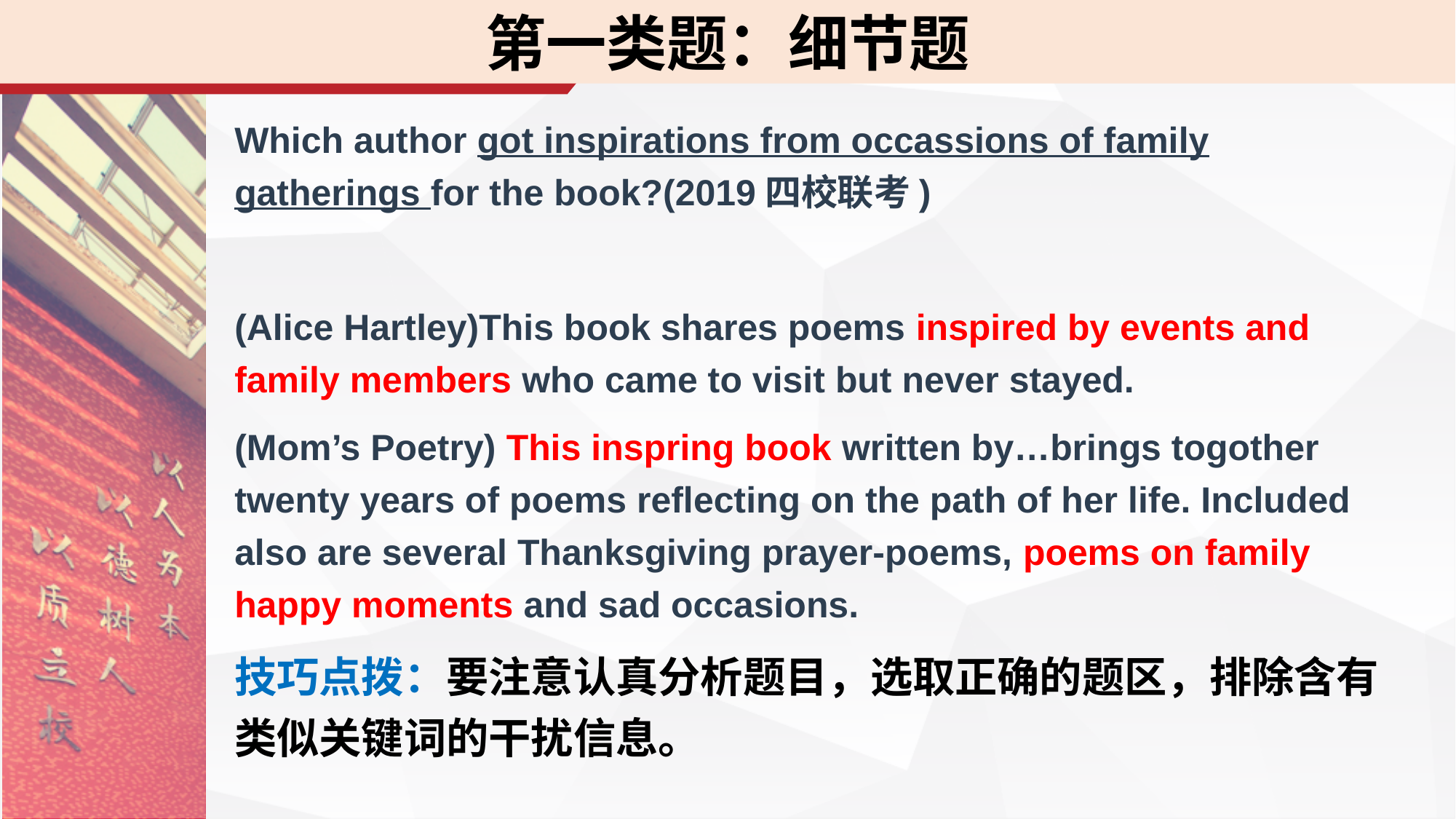

第一类题：细节题
#
Which author got inspirations from occassions of family gatherings for the book?(2019四校联考)

(Alice Hartley)This book shares poems inspired by events and family members who came to visit but never stayed.
(Mom’s Poetry) This inspring book written by…brings togother twenty years of poems reflecting on the path of her life. Included also are several Thanksgiving prayer-poems, poems on family happy moments and sad occasions.
技巧点拨：要注意认真分析题目，选取正确的题区，排除含有类似关键词的干扰信息。